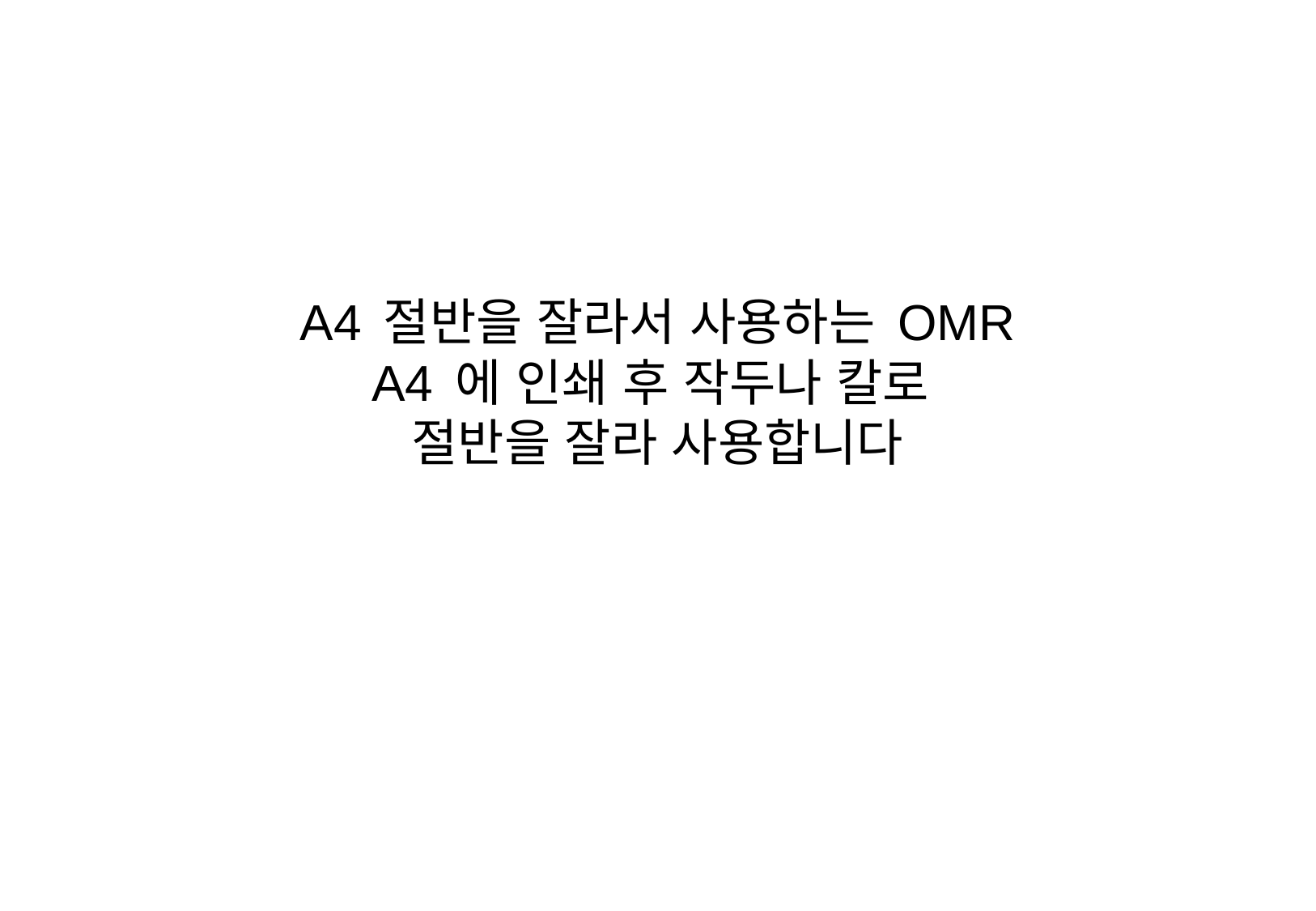

# A4 절반을 잘라서 사용하는 OMR A4 에 인쇄 후 작두나 칼로 절반을 잘라 사용합니다